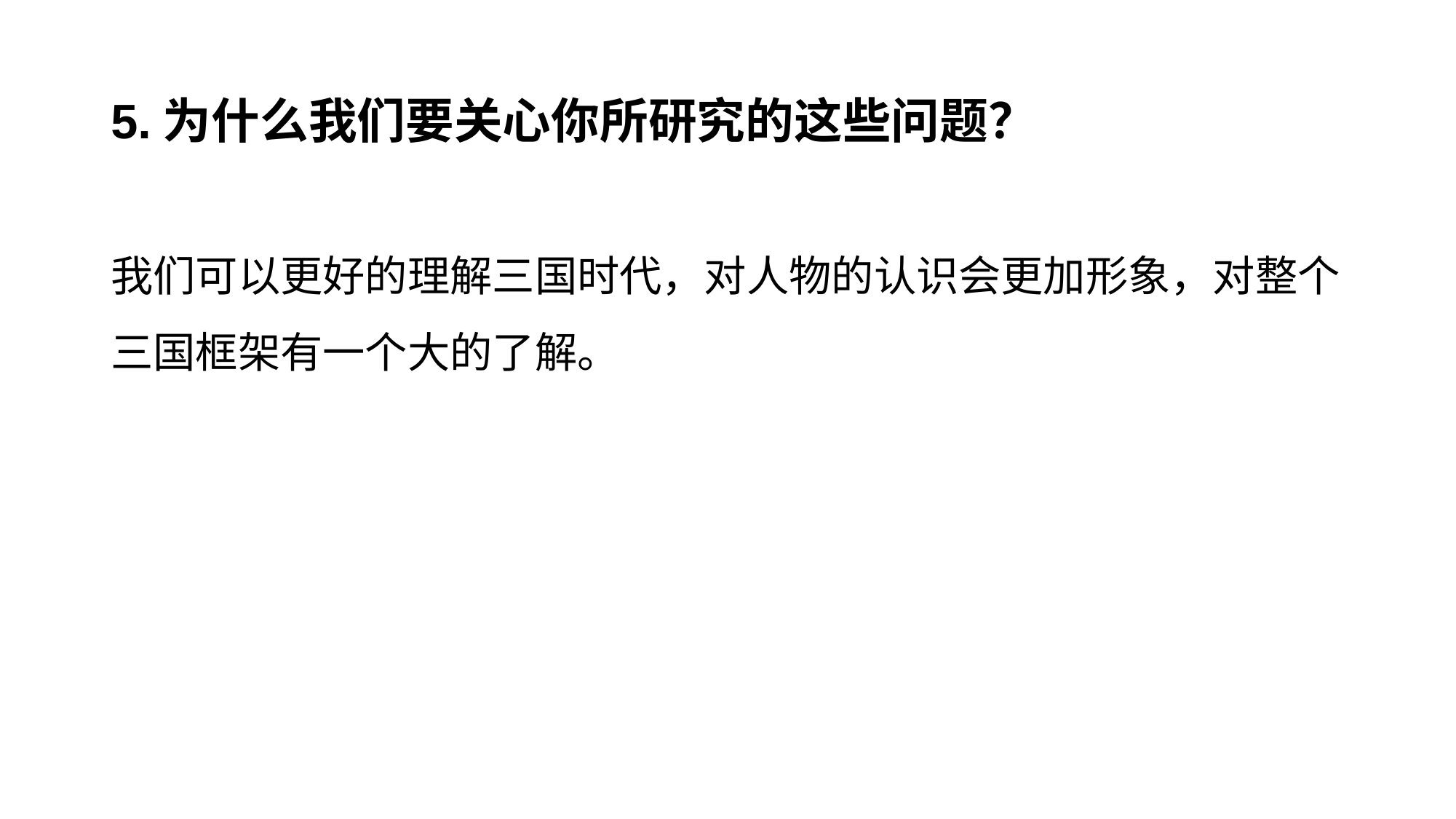

# 5.为什么我们要关心你所研究的这些问题？
我们可以更好的理解三国时代，对人物的认识会更加形象，对整个三国框架有一个大的了解。